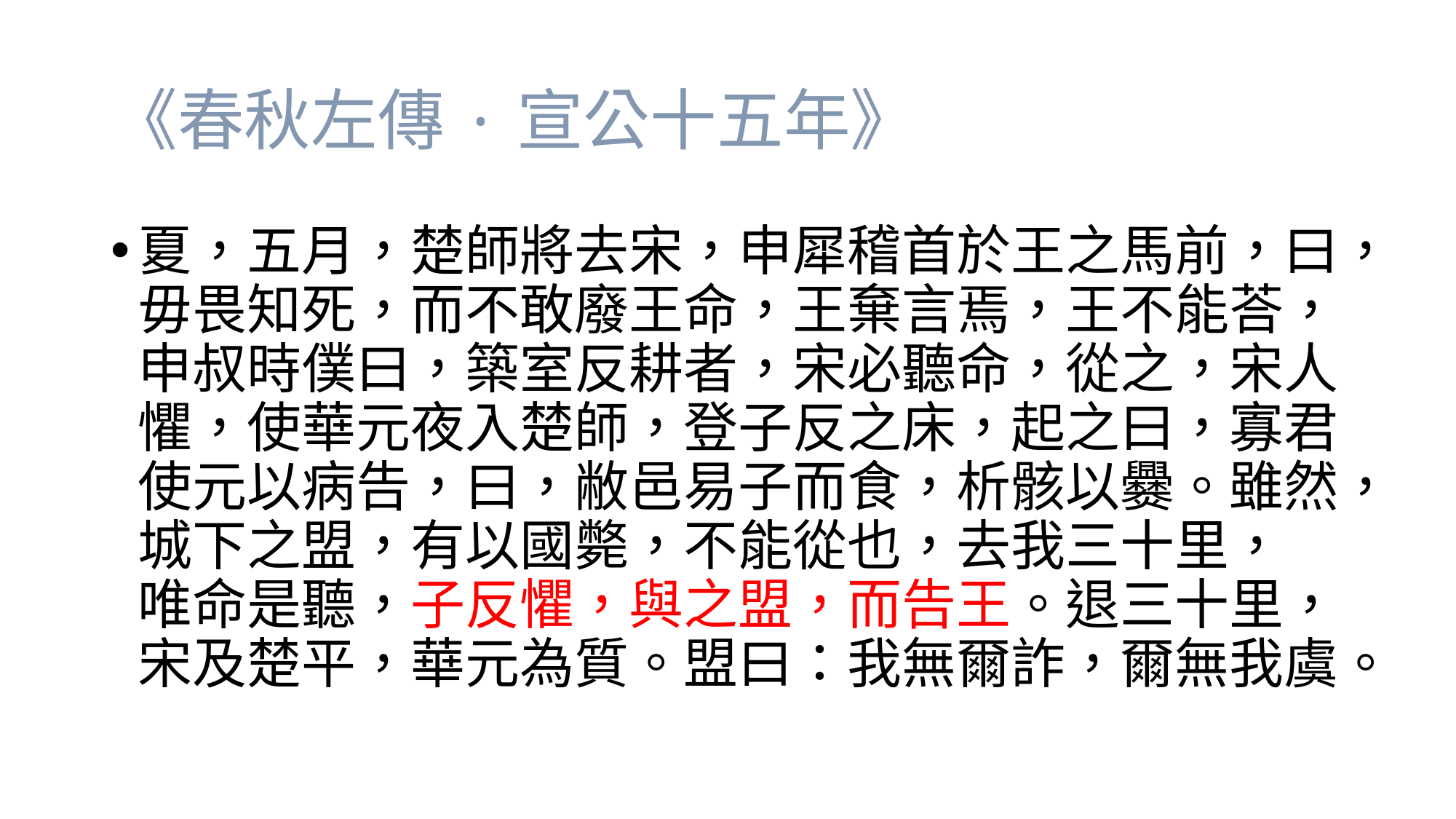

# 《春秋左傳·宣公十五年》
夏，五月，楚師將去宋，申犀稽首於王之馬前，曰，毋畏知死，而不敢廢王命，王棄言焉，王不能荅，申叔時僕曰，築室反耕者，宋必聽命，從之，宋人懼，使華元夜入楚師，登子反之床，起之曰，寡君使元以病告，曰，敝邑易子而食，析骸以爨。雖然，城下之盟，有以國斃，不能從也，去我三十里， 唯命是聽，子反懼，與之盟，而告王。退三十里，宋及楚平，華元為質。盟曰：我無爾詐，爾無我虞。